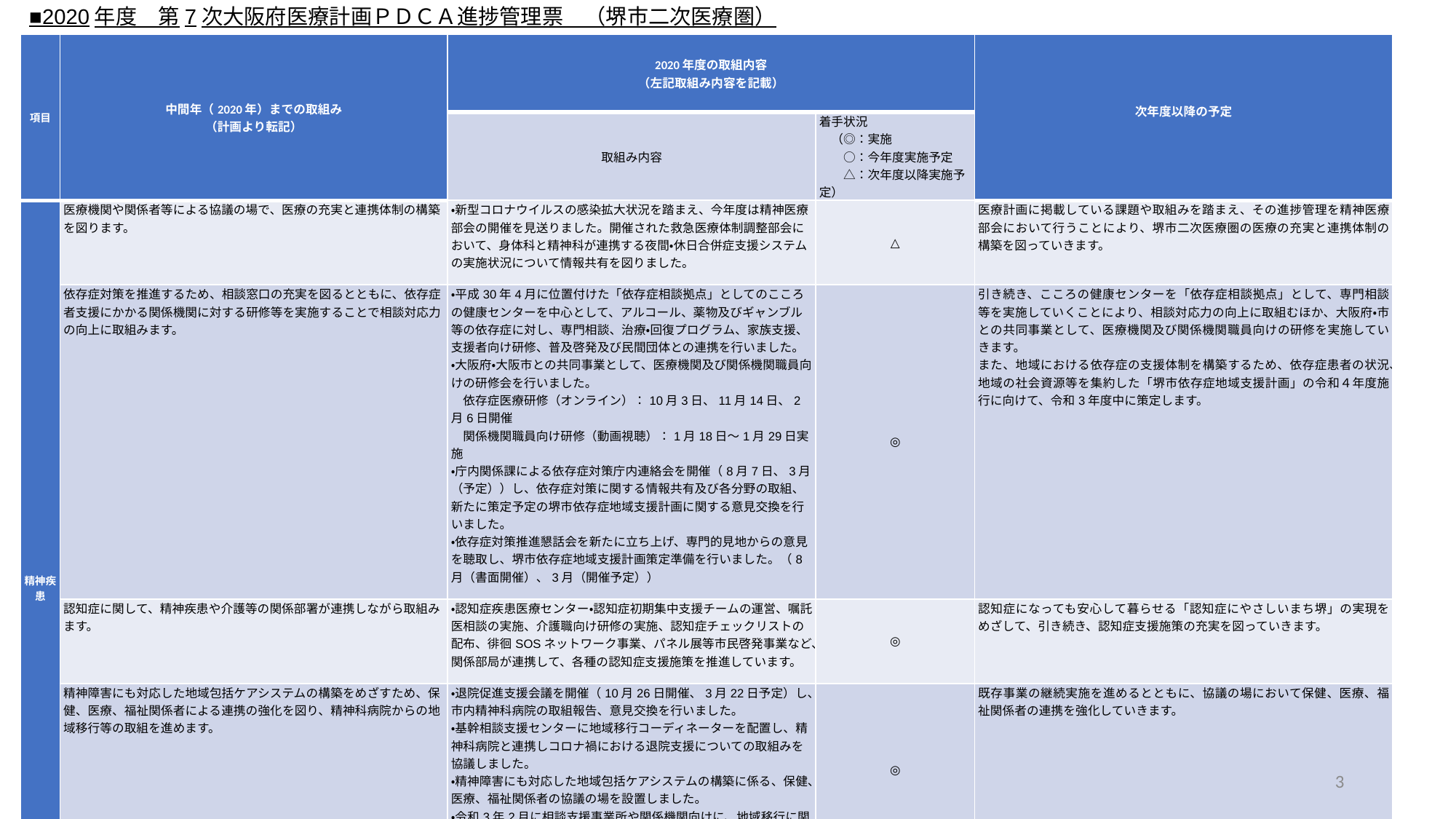

■2020年度　第7次大阪府医療計画ＰＤＣＡ進捗管理票　（堺市二次医療圏）
| 項目 | 中間年（2020年）までの取組み （計画より転記） | 2020年度の取組内容 （左記取組み内容を記載） |  | 次年度以降の予定 |
| --- | --- | --- | --- | --- |
|  |  | 取組み内容 | 着手状況 　（◎：実施 　　○：今年度実施予定 　　△：次年度以降実施予定） |  |
| 精神疾患 | 医療機関や関係者等による協議の場で、医療の充実と連携体制の構築を図ります。 | ・新型コロナウイルスの感染拡大状況を踏まえ、今年度は精神医療部会の開催を見送りました。開催された救急医療体制調整部会において、身体科と精神科が連携する夜間・休日合併症支援システムの実施状況について情報共有を図りました。 | △ | 医療計画に掲載している課題や取組みを踏まえ、その進捗管理を精神医療部会において行うことにより、堺市二次医療圏の医療の充実と連携体制の構築を図っていきます。 |
|  | 依存症対策を推進するため、相談窓口の充実を図るとともに、依存症者支援にかかる関係機関に対する研修等を実施することで相談対応力の向上に取組みます。 | ・平成30年4月に位置付けた「依存症相談拠点」としてのこころの健康センターを中心として、アルコール、薬物及びギャンブル等の依存症に対し、専門相談、治療・回復プログラム、家族支援、支援者向け研修、普及啓発及び民間団体との連携を行いました。 ・大阪府・大阪市との共同事業として、医療機関及び関係機関職員向けの研修会を行いました。 　依存症医療研修（オンライン）：10月3日、11月14日、2月6日開催 　関係機関職員向け研修（動画視聴）：1月18日～1月29日実施 ・庁内関係課による依存症対策庁内連絡会を開催（8月7日、3月（予定））し、依存症対策に関する情報共有及び各分野の取組、新たに策定予定の堺市依存症地域支援計画に関する意見交換を行いました。 ・依存症対策推進懇話会を新たに立ち上げ、専門的見地からの意見を聴取し、堺市依存症地域支援計画策定準備を行いました。（8月（書面開催）、3月（開催予定）） | ◎ | 引き続き、こころの健康センターを「依存症相談拠点」として、専門相談等を実施していくことにより、相談対応力の向上に取組むほか、大阪府・市との共同事業として、医療機関及び関係機関職員向けの研修を実施していきます。 また、地域における依存症の支援体制を構築するため、依存症患者の状況、地域の社会資源等を集約した「堺市依存症地域支援計画」の令和４年度施行に向けて、令和3年度中に策定します。 |
|  | 認知症に関して、精神疾患や介護等の関係部署が連携しながら取組みます。 | ・認知症疾患医療センター・認知症初期集中支援チームの運営、嘱託医相談の実施、介護職向け研修の実施、認知症チェックリストの配布、徘徊SOSネットワーク事業、パネル展等市民啓発事業など、関係部局が連携して、各種の認知症支援施策を推進しています。 | ◎ | 認知症になっても安心して暮らせる「認知症にやさしいまち堺」の実現をめざして、引き続き、認知症支援施策の充実を図っていきます。 |
|  | 精神障害にも対応した地域包括ケアシステムの構築をめざすため、保健、医療、福祉関係者による連携の強化を図り、精神科病院からの地域移行等の取組を進めます。 | ・退院促進支援会議を開催（10月26日開催、3月22日予定）し、市内精神科病院の取組報告、意見交換を行いました。 ・基幹相談支援センターに地域移行コーディネーターを配置し、精神科病院と連携しコロナ禍における退院支援についての取組みを協議しました。 ・精神障害にも対応した地域包括ケアシステムの構築に係る、保健、医療、福祉関係者の協議の場を設置しました。 ・令和3年2月に相談支援事業所や関係機関向けに、地域移行に関する啓発研修を開催予定です。 | ◎ | 既存事業の継続実施を進めるとともに、協議の場において保健、医療、福祉関係者の連携を強化していきます。 |
|  | 総合的な取組が必要となる自殺対策については「堺市自殺対策推進計画（第2次）」に基づいた各分野からの取組を進めます。 | ・庁内関係課による自殺対策庁内連絡会を開催（7月30日、3月（予定））し、自殺対策に関する情報共有及び各分野からの取組の進捗状況の確認を行いました。 ・自殺対策連絡懇話会を開催（9月（書面開催）、3月（予定））し、堺市自殺対策推進計画（第2次）の見直しに向け、専門的見地からの意見を聴取しました。 | ◎ | 国等の動向を注視しつつ、「堺市自殺対策推進計画（第2次）」に基づき、総合的に取組を進めていきます。 また、令和3年度末を計画期間としている「堺市自殺対策推進計画（第2次）」を見直し、「堺市自殺対策推進計画（第3次）」の令和４年度施行に向けて、令和3年度中に策定します。 |
3